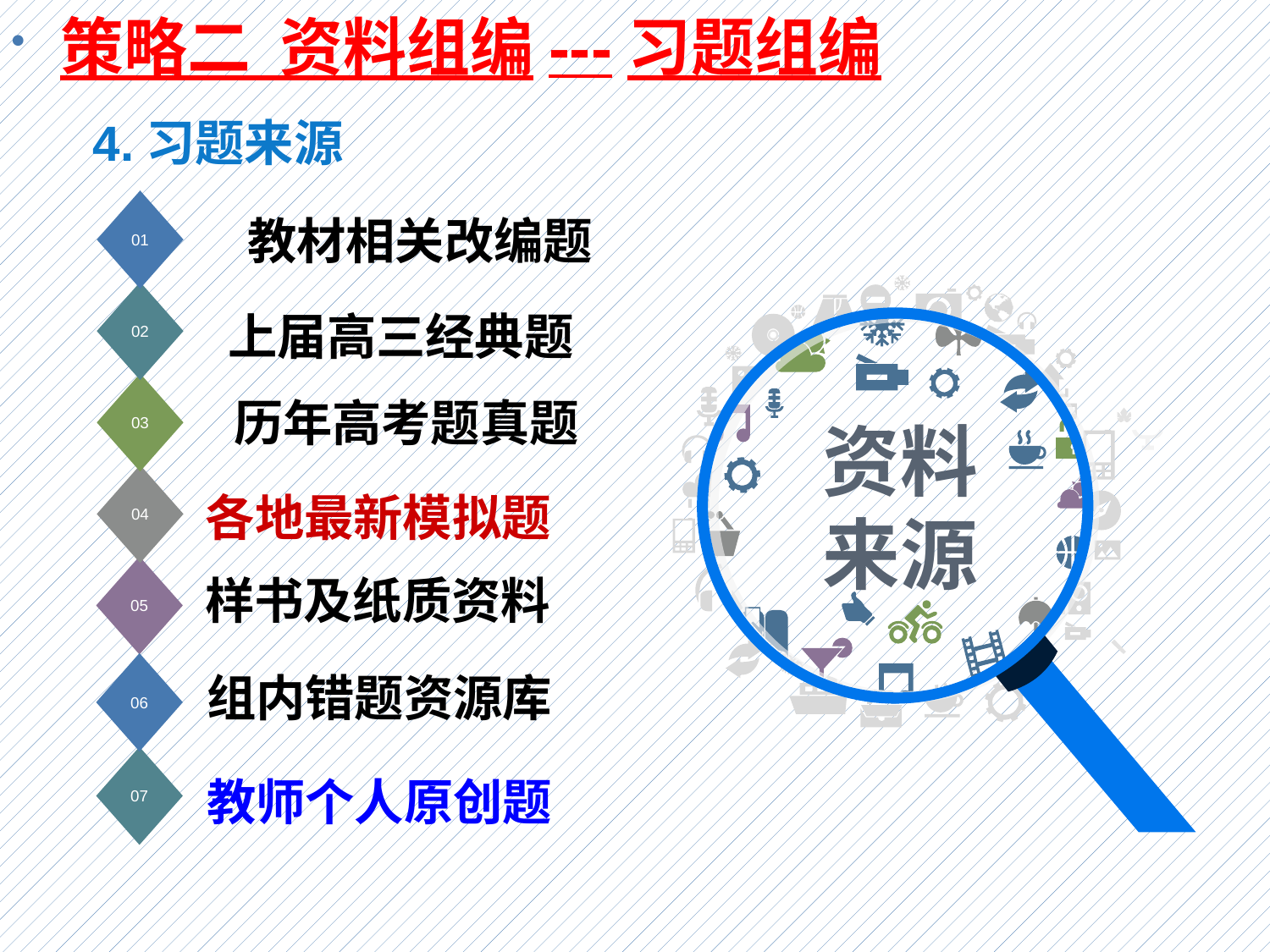

策略二  资料组编---习题组编
4.习题来源
01
 教材相关改编题

资料来源

02
 上届高三经典题
03
 历年高考题真题
04
各地最新模拟题
05
 样书及纸质资料
06
 组内错题资源库
07
 教师个人原创题